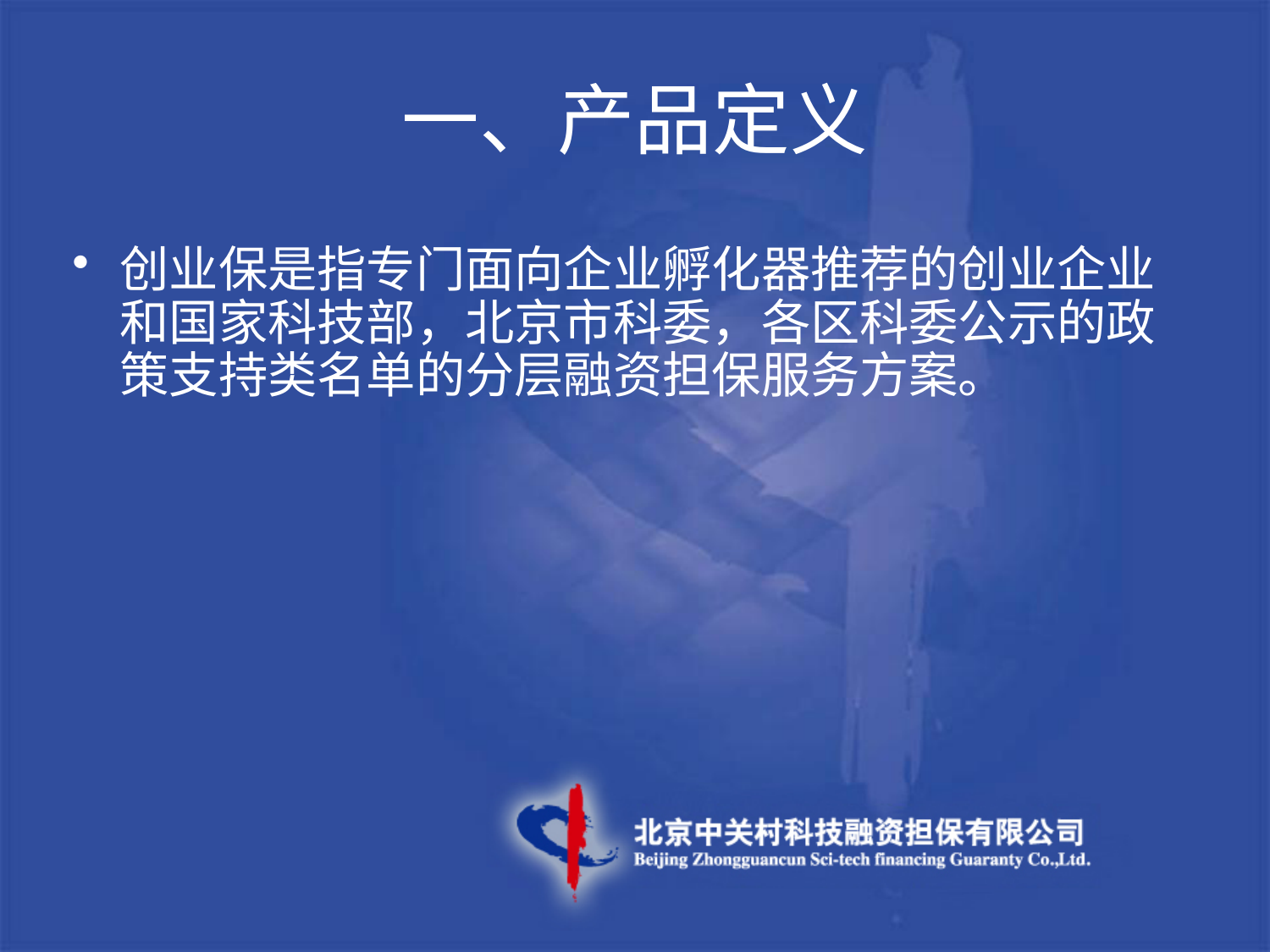

# 一、产品定义
创业保是指专门面向企业孵化器推荐的创业企业和国家科技部，北京市科委，各区科委公示的政策支持类名单的分层融资担保服务方案。